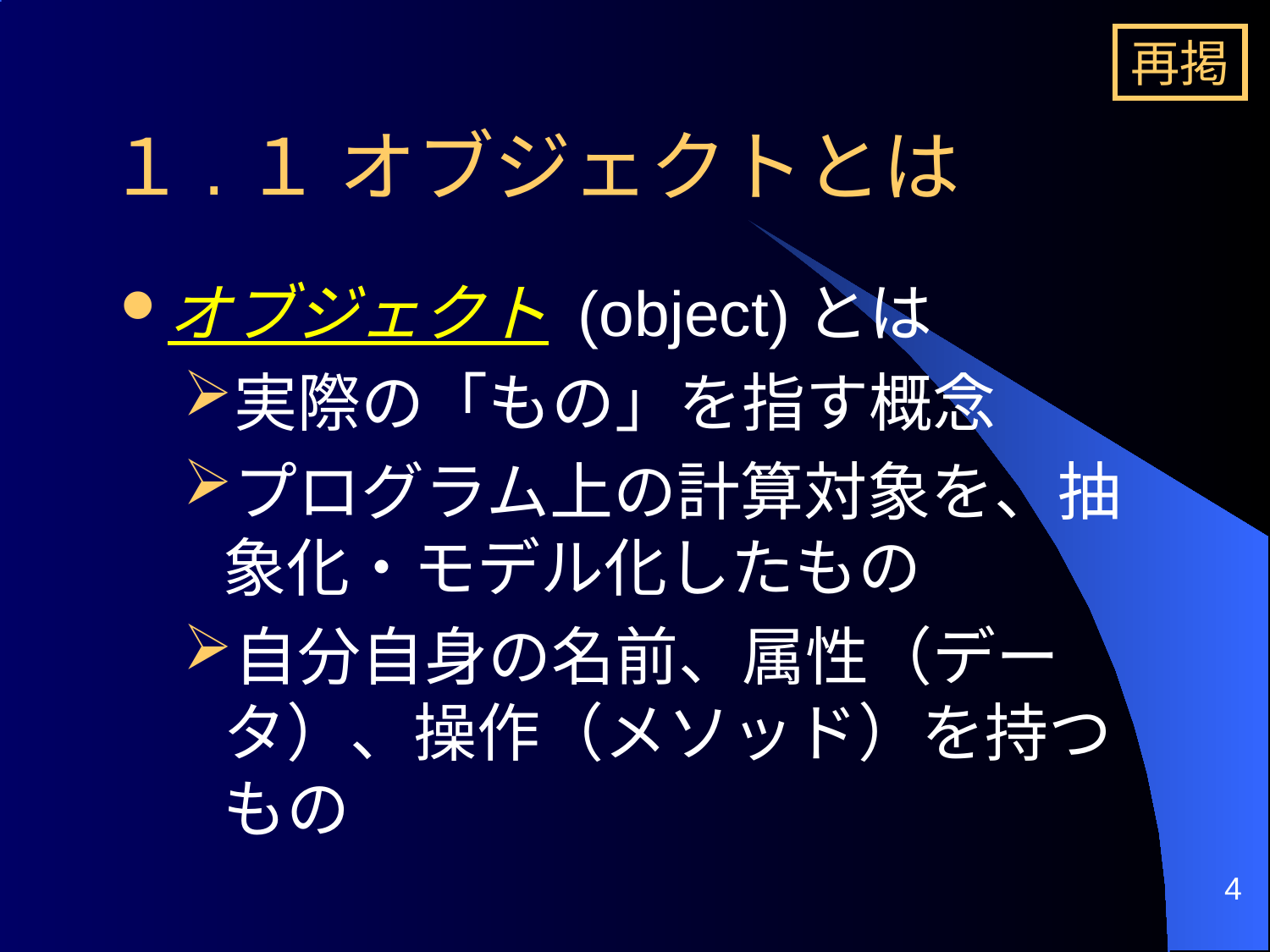

再掲
# １.１ オブジェクトとは
オブジェクト (object)とは
実際の「もの」を指す概念
プログラム上の計算対象を、抽象化・モデル化したもの
自分自身の名前、属性（データ）、操作（メソッド）を持つもの
4